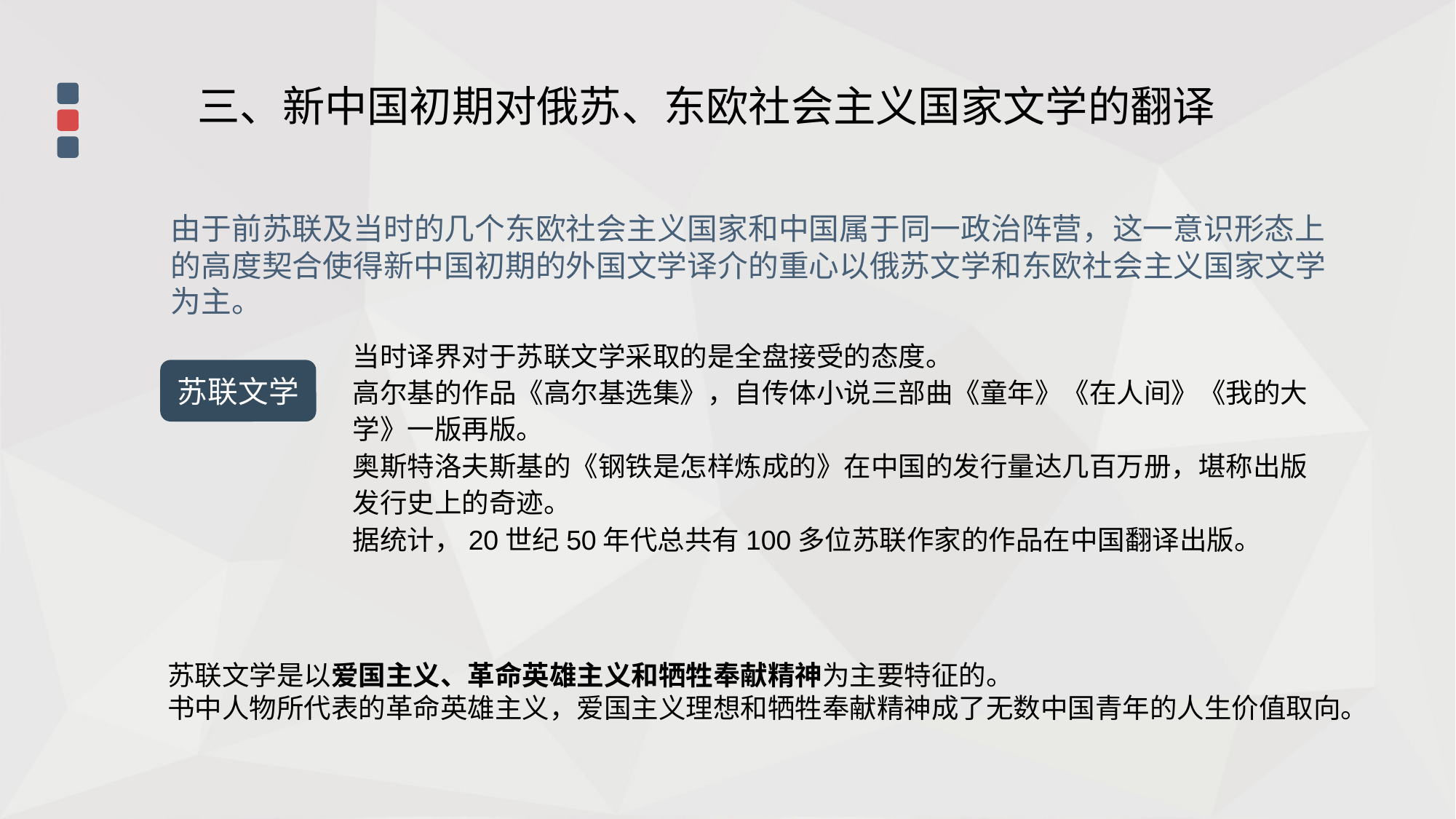

三、新中国初期对俄苏、东欧社会主义国家文学的翻译
由于前苏联及当时的几个东欧社会主义国家和中国属于同一政治阵营，这一意识形态上的高度契合使得新中国初期的外国文学译介的重心以俄苏文学和东欧社会主义国家文学为主。

当时译界对于苏联文学采取的是全盘接受的态度。
高尔基的作品《高尔基选集》，自传体小说三部曲《童年》《在人间》《我的大学》一版再版。
奥斯特洛夫斯基的《钢铁是怎样炼成的》在中国的发行量达几百万册，堪称出版发行史上的奇迹。
据统计，20世纪50年代总共有100多位苏联作家的作品在中国翻译出版。
苏联文学
苏联文学是以爱国主义、革命英雄主义和牺牲奉献精神为主要特征的。
书中人物所代表的革命英雄主义，爱国主义理想和牺牲奉献精神成了无数中国青年的人生价值取向。